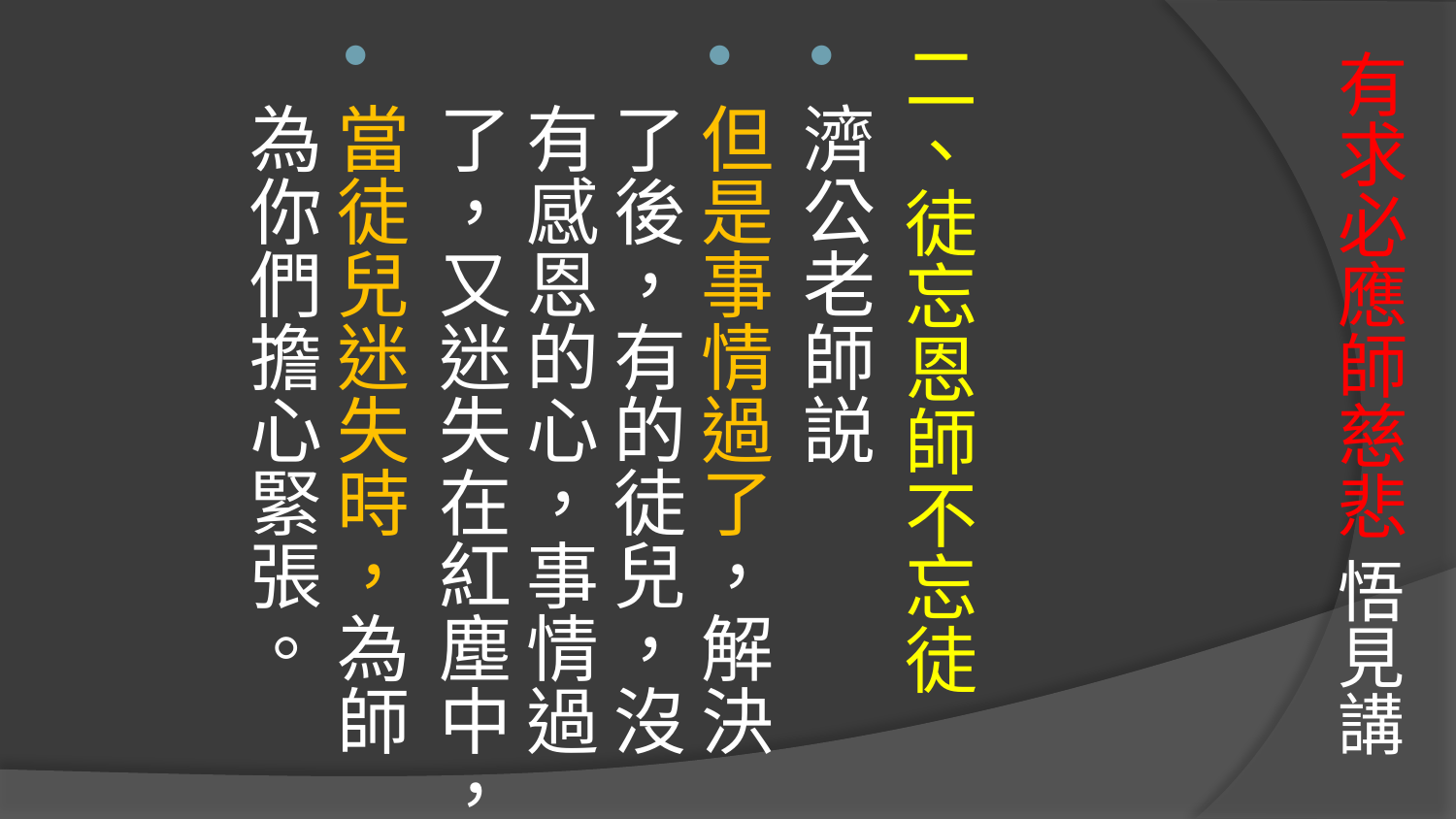

# 有求必應師慈悲 悟見講
二、徒忘恩師不忘徒
濟公老師説
但是事情過了，解決了後，有的徒兒，沒有感恩的心，事情過了，又迷失在紅塵中，
當徒兒迷失時，為師為你們擔心緊張。